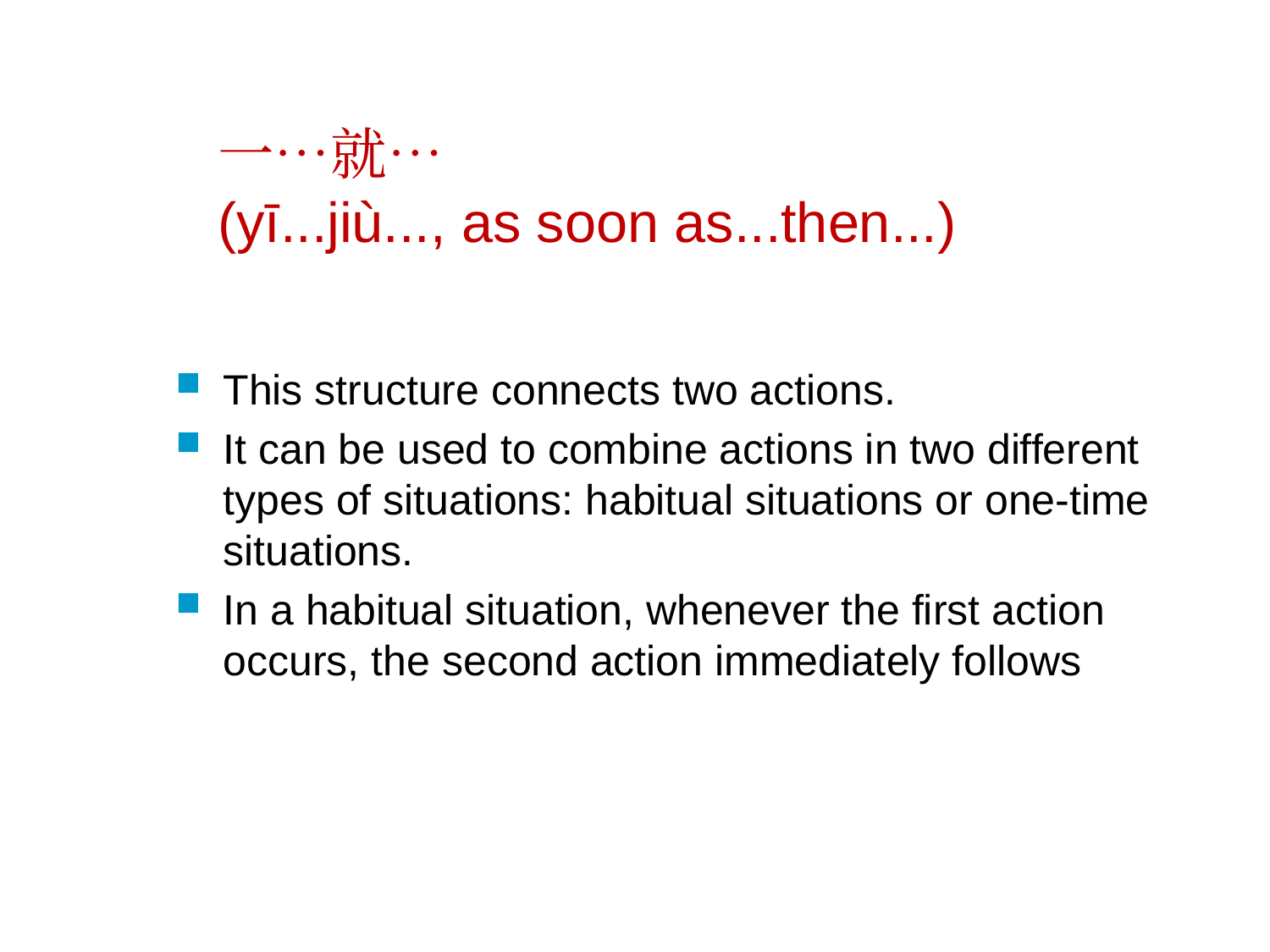

# 一…就… (yī...jiù..., as soon as...then...)
This structure connects two actions.
It can be used to combine actions in two different types of situations: habitual situations or one-time situations.
In a habitual situation, whenever the first action occurs, the second action immediately follows